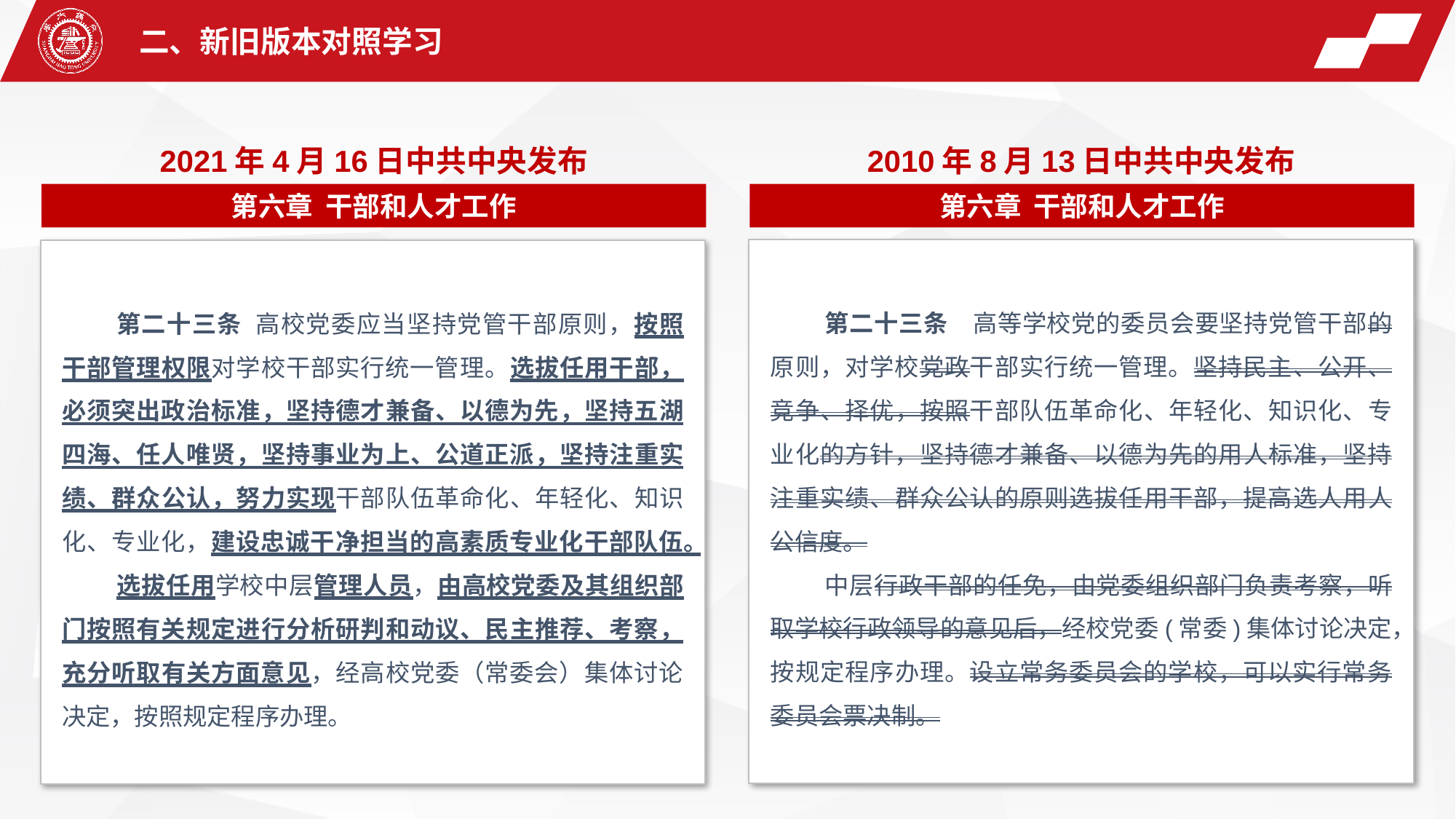

二、新旧版本对照学习
2021年4月16日中共中央发布
2010年8月13日中共中央发布
第六章  干部和人才工作
第六章  干部和人才工作
第二十三条　高等学校党的委员会要坚持党管干部的原则，对学校党政干部实行统一管理。坚持民主、公开、竞争、择优，按照干部队伍革命化、年轻化、知识化、专业化的方针，坚持德才兼备、以德为先的用人标准，坚持注重实绩、群众公认的原则选拔任用干部，提高选人用人公信度。
中层行政干部的任免，由党委组织部门负责考察，听取学校行政领导的意见后，经校党委(常委)集体讨论决定，按规定程序办理。设立常务委员会的学校，可以实行常务委员会票决制。
第二十三条  高校党委应当坚持党管干部原则，按照干部管理权限对学校干部实行统一管理。选拔任用干部，必须突出政治标准，坚持德才兼备、以德为先，坚持五湖四海、任人唯贤，坚持事业为上、公道正派，坚持注重实绩、群众公认，努力实现干部队伍革命化、年轻化、知识化、专业化，建设忠诚干净担当的高素质专业化干部队伍。
选拔任用学校中层管理人员，由高校党委及其组织部门按照有关规定进行分析研判和动议、民主推荐、考察，充分听取有关方面意见，经高校党委（常委会）集体讨论决定，按照规定程序办理。